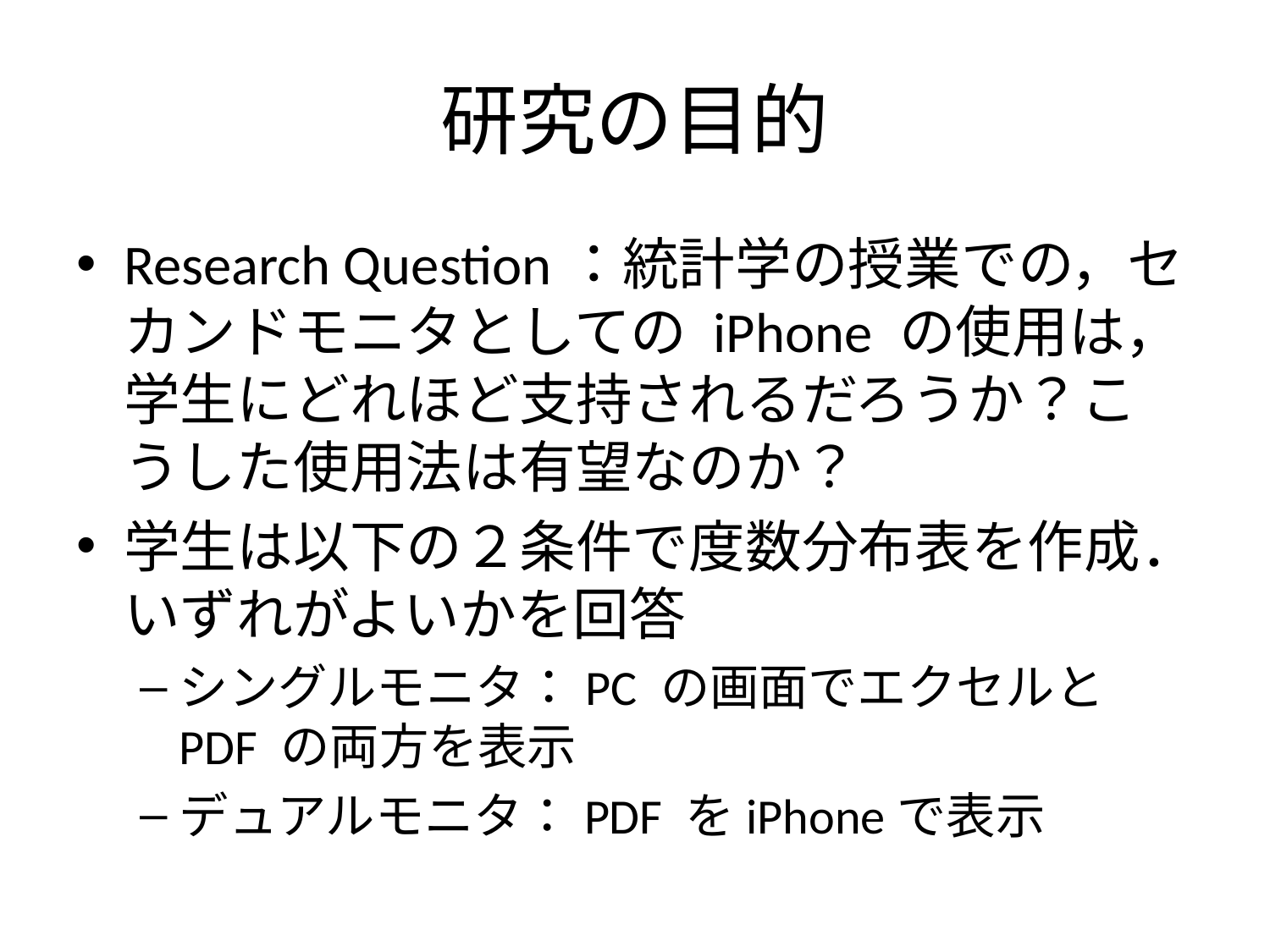

# 研究の目的
Research Question：統計学の授業での，セカンドモニタとしての iPhone の使用は，学生にどれほど支持されるだろうか？こうした使用法は有望なのか？
学生は以下の２条件で度数分布表を作成．いずれがよいかを回答
シングルモニタ：PC の画面でエクセルと PDF の両方を表示
デュアルモニタ：PDF をiPhoneで表示